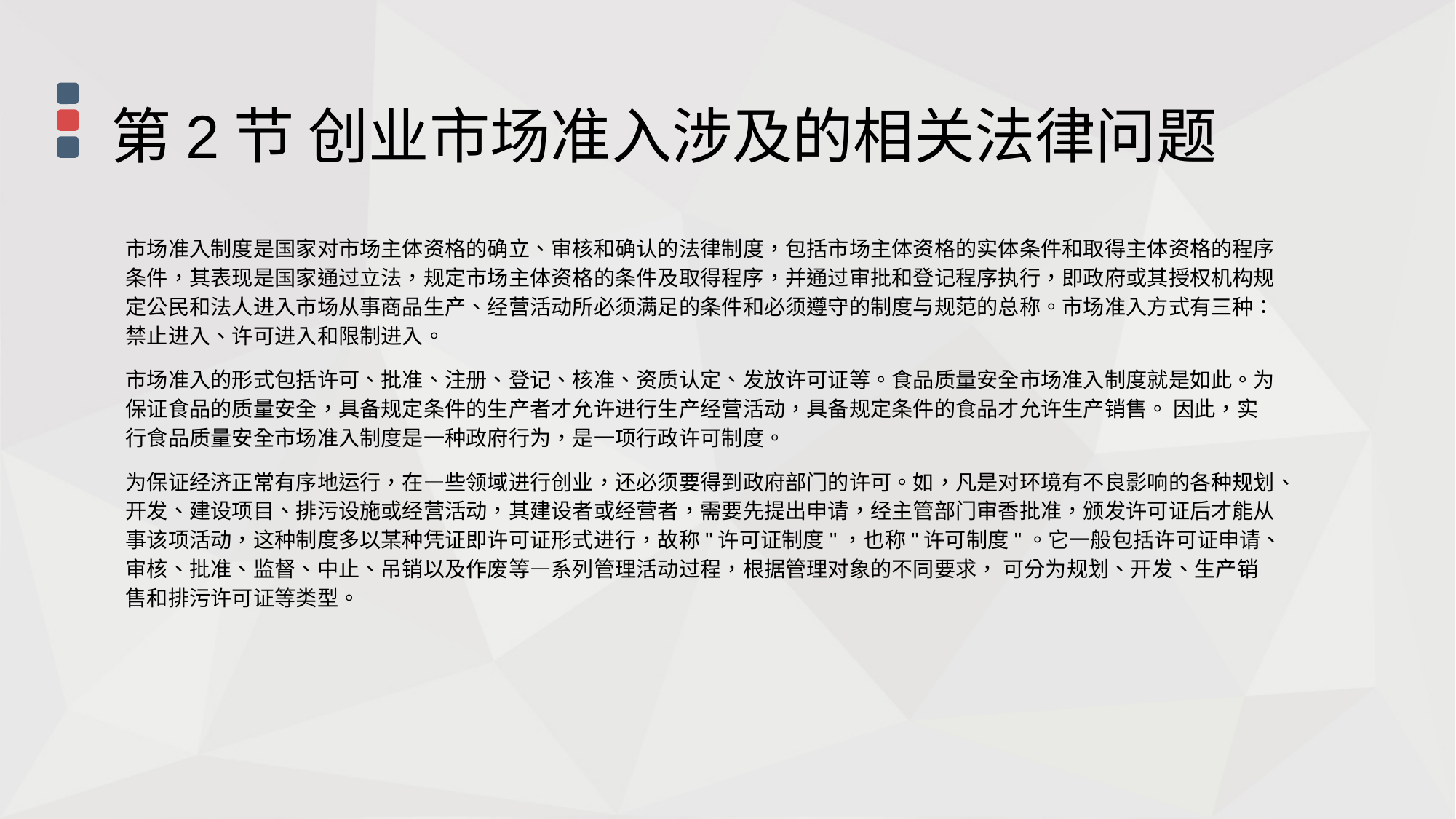

第2节 创业市场准入涉及的相关法律问题
市场准入制度是国家对市场主体资格的确立、审核和确认的法律制度，包括市场主体资格的实体条件和取得主体资格的程序条件，其表现是国家通过立法，规定市场主体资格的条件及取得程序，并通过审批和登记程序执行，即政府或其授权机构规定公民和法人进入市场从事商品生产、经营活动所必须满足的条件和必须遵守的制度与规范的总称。市场准入方式有三种∶禁止进入、许可进入和限制进入。
市场准入的形式包括许可、批准、注册、登记、核准、资质认定、发放许可证等。食品质量安全市场准入制度就是如此。为保证食品的质量安全，具备规定条件的生产者才允许进行生产经营活动，具备规定条件的食品才允许生产销售。 因此，实行食品质量安全市场准入制度是一种政府行为，是一项行政许可制度。
为保证经济正常有序地运行，在—些领域进行创业，还必须要得到政府部门的许可。如，凡是对环境有不良影响的各种规划、开发、建设项目、排污设施或经营活动，其建设者或经营者，需要先提出申请，经主管部门审香批准，颁发许可证后才能从事该项活动，这种制度多以某种凭证即许可证形式进行，故称"许可证制度"，也称"许可制度"。它一般包括许可证申请、审核、批准、监督、中止、吊销以及作废等—系列管理活动过程，根据管理对象的不同要求， 可分为规划、开发、生产销售和排污许可证等类型。